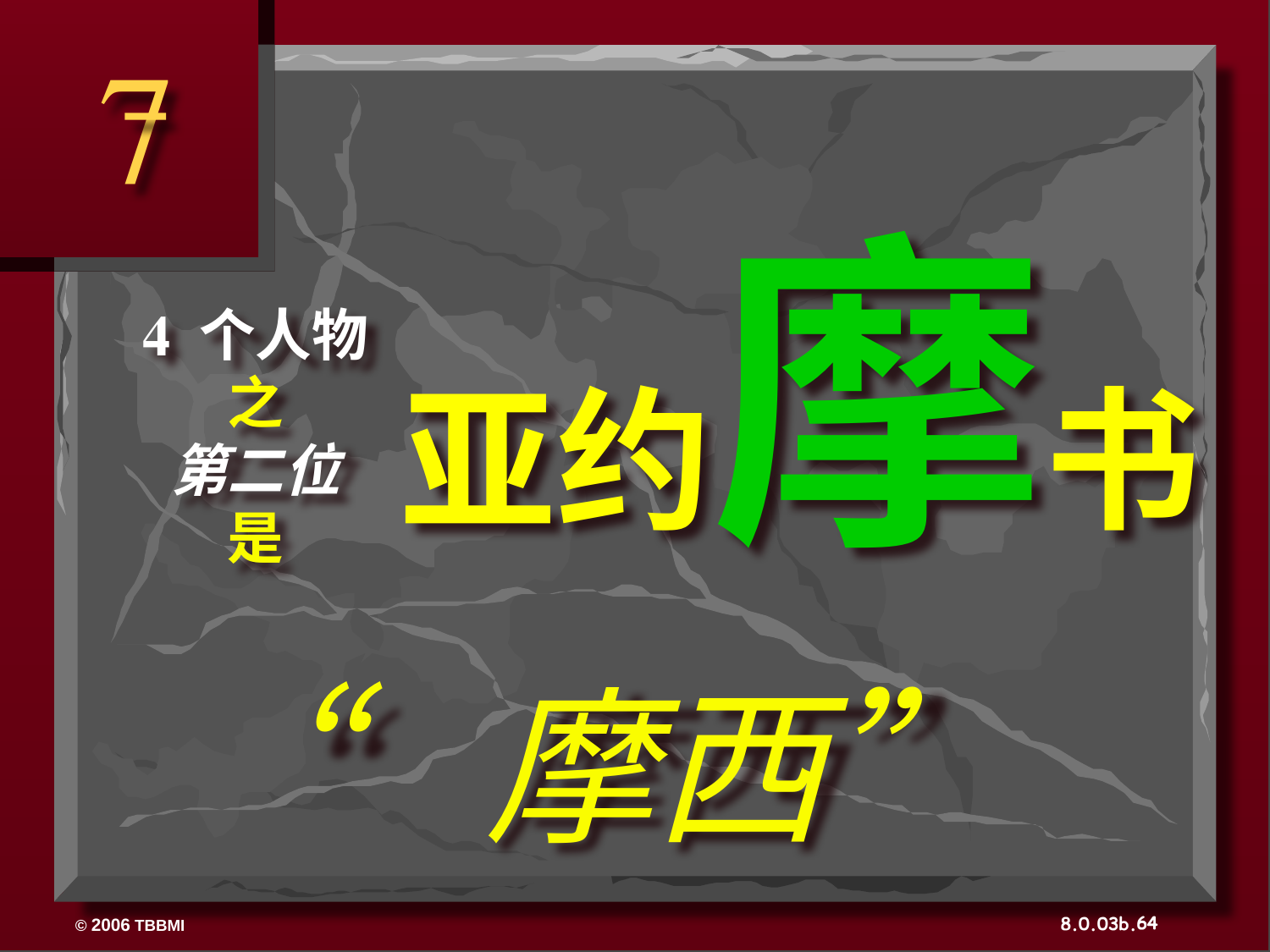

7

亚约摩书
4 个人物
之
第二位
是
“摩西”

64